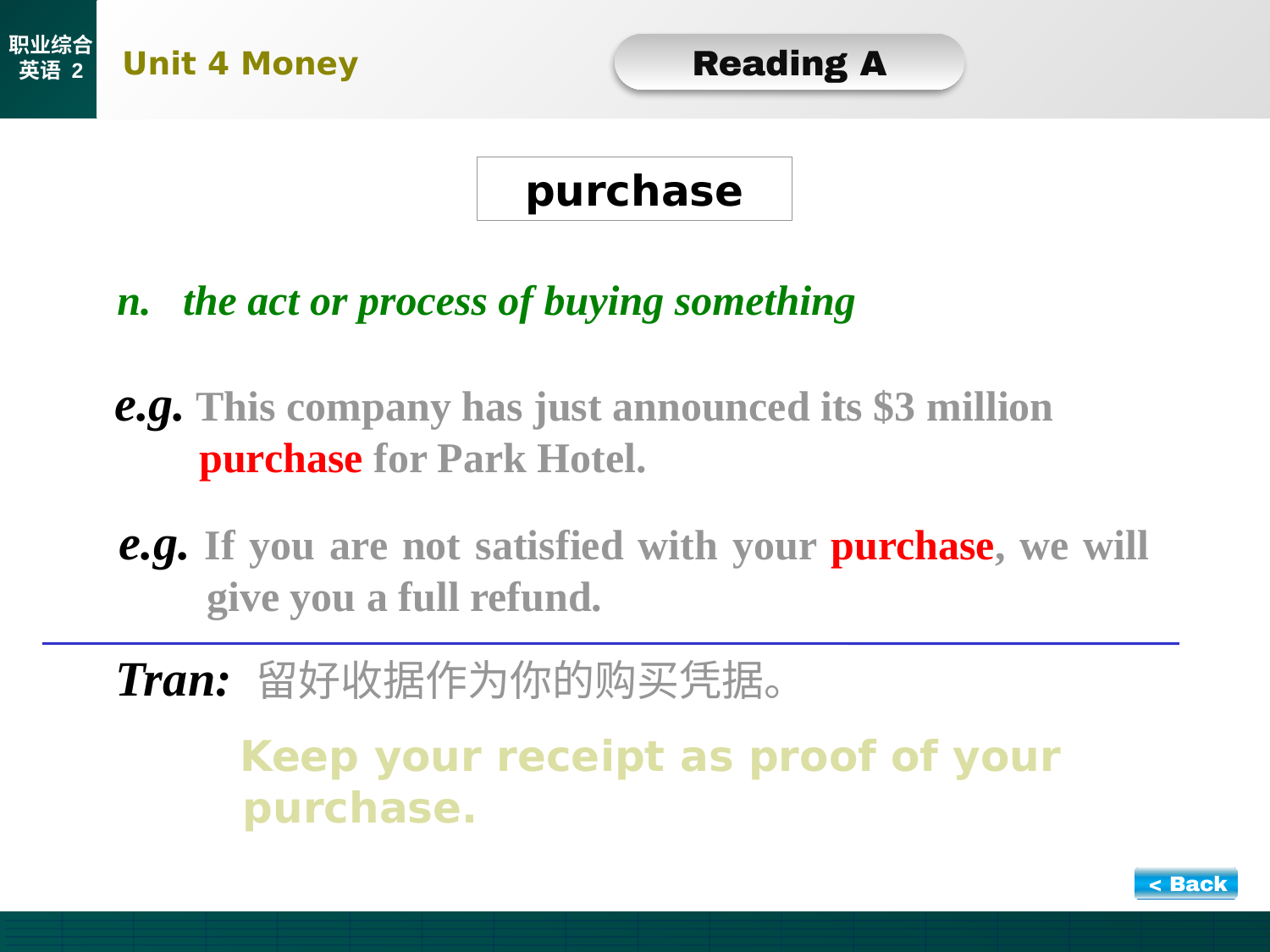

Reading A
purchase
n.   the act or process of buying something
e.g. This company has just announced its $3 million
        purchase for Park Hotel.
e.g. If you are not satisfied with your purchase, we will give you a full refund.
Tran: 留好收据作为你的购买凭据。

              Keep your receipt as proof of your
           purchase.
< Back